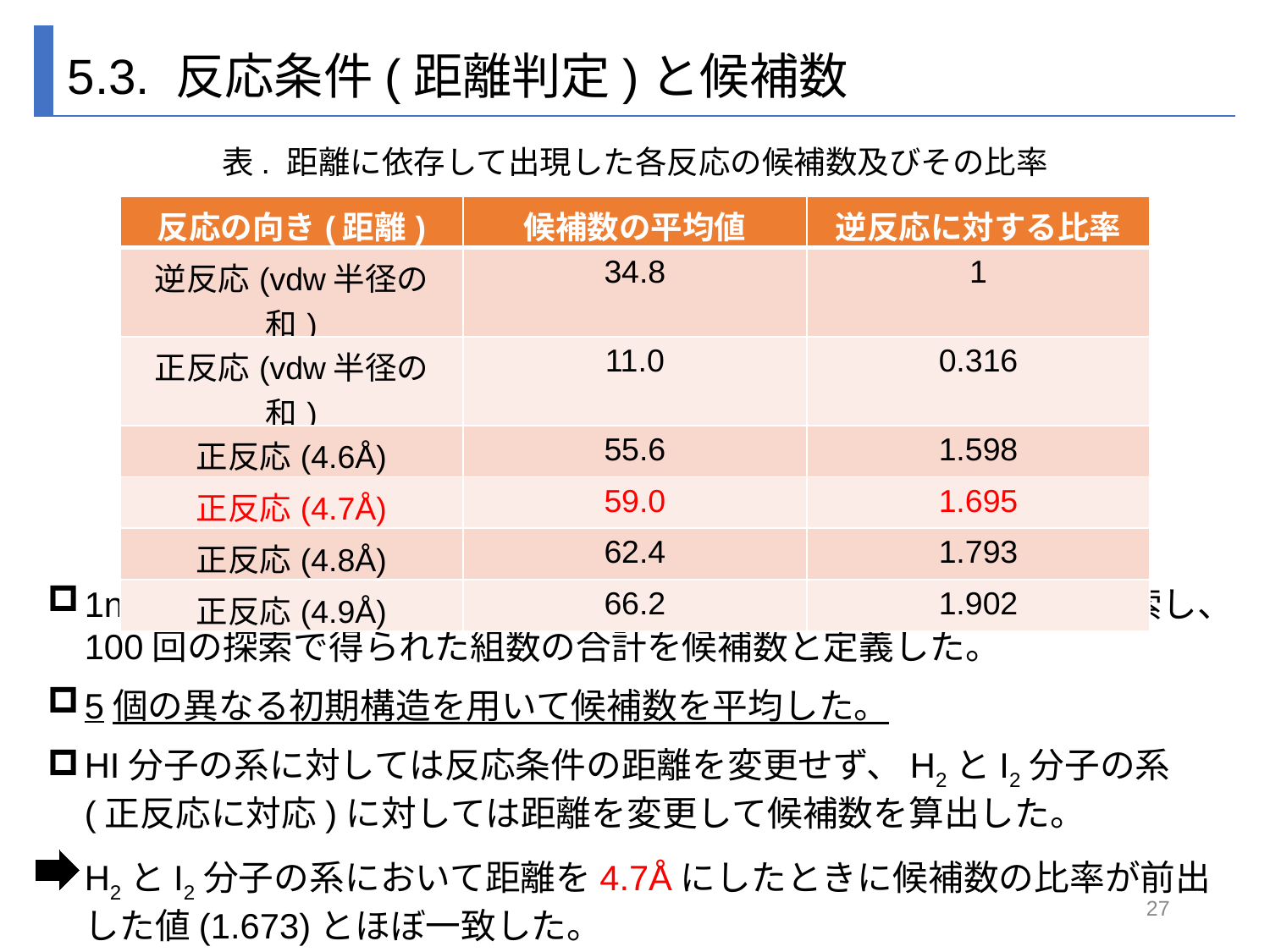

5.3. 反応条件(距離判定)と候補数
表. 距離に依存して出現した各反応の候補数及びその比率
| 反応の向き(距離) | 候補数の平均値 | 逆反応に対する比率 |
| --- | --- | --- |
| 逆反応(vdw半径の和) | 34.8 | 1 |
| 正反応(vdw半径の和) | 11.0 | 0.316 |
| 正反応(4.6Å) | 55.6 | 1.598 |
| 正反応(4.7Å) | 59.0 | 1.695 |
| 正反応(4.8Å) | 62.4 | 1.793 |
| 正反応(4.9Å) | 66.2 | 1.902 |
1nsのトラジェクトリーから10ps間隔で反応条件を満たす組を探索し、100回の探索で得られた組数の合計を候補数と定義した。

5個の異なる初期構造を用いて候補数を平均した。

HI分子の系に対しては反応条件の距離を変更せず、H2とI2分子の系(正反応に対応)に対しては距離を変更して候補数を算出した。

H2とI2分子の系において距離を4.7Åにしたときに候補数の比率が前出した値(1.673)とほぼ一致した。

27